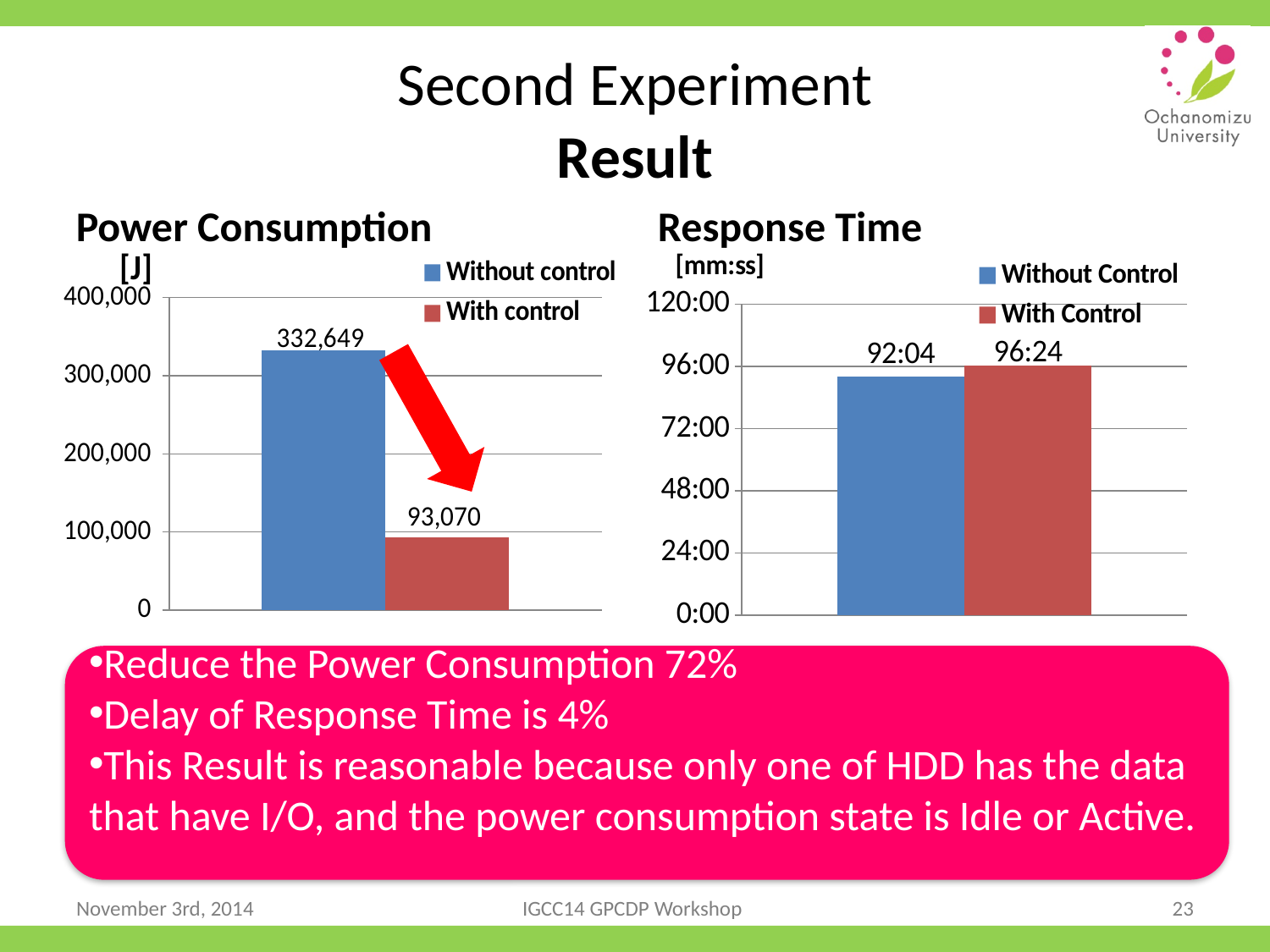

# Second Experiment Result
Power Consumption
Response Time

### Chart

| Category |  |  |
|---|---|---|
| 平均 | 3.836342592592592 | 4.016898148148148 |

### Chart

| Category |  |  |
|---|---|---|
Reduce the Power Consumption 72%
Delay of Response Time is 4%
This Result is reasonable because only one of HDD has the data that have I/O, and the power consumption state is Idle or Active.
November 3rd, 2014
IGCC14 GPCDP Workshop
23